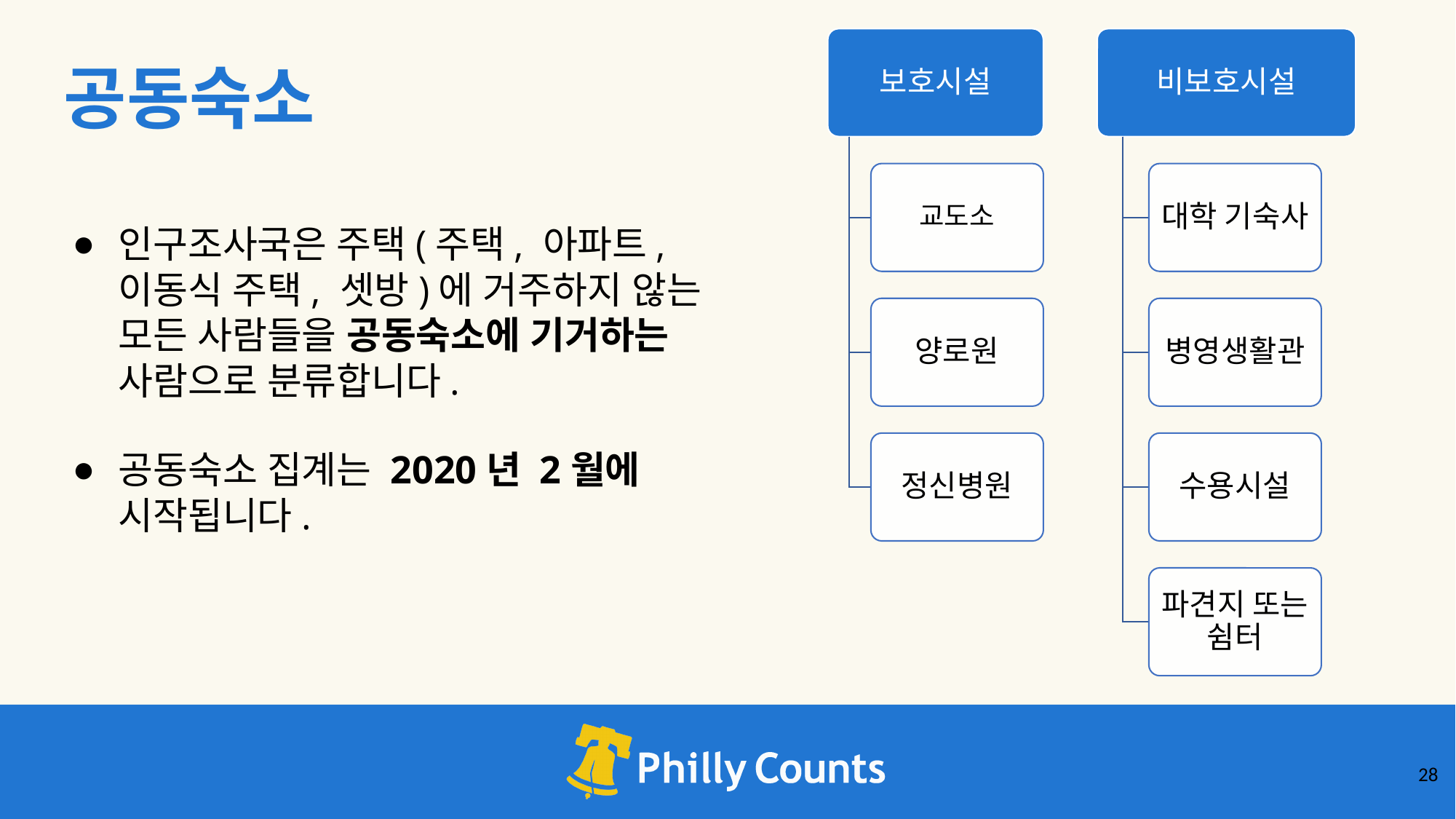

보호시설
비보호시설

교도소
대학 기숙사

양로원
병영생활관

정신병원
수용시설

파견지 또는 쉼터
공동숙소
인구조사국은 주택(주택, 아파트, 이동식 주택, 셋방)에 거주하지 않는 모든 사람들을 공동숙소에 기거하는 사람으로 분류합니다.

공동숙소 집계는 2020년 2월에 시작됩니다.

28